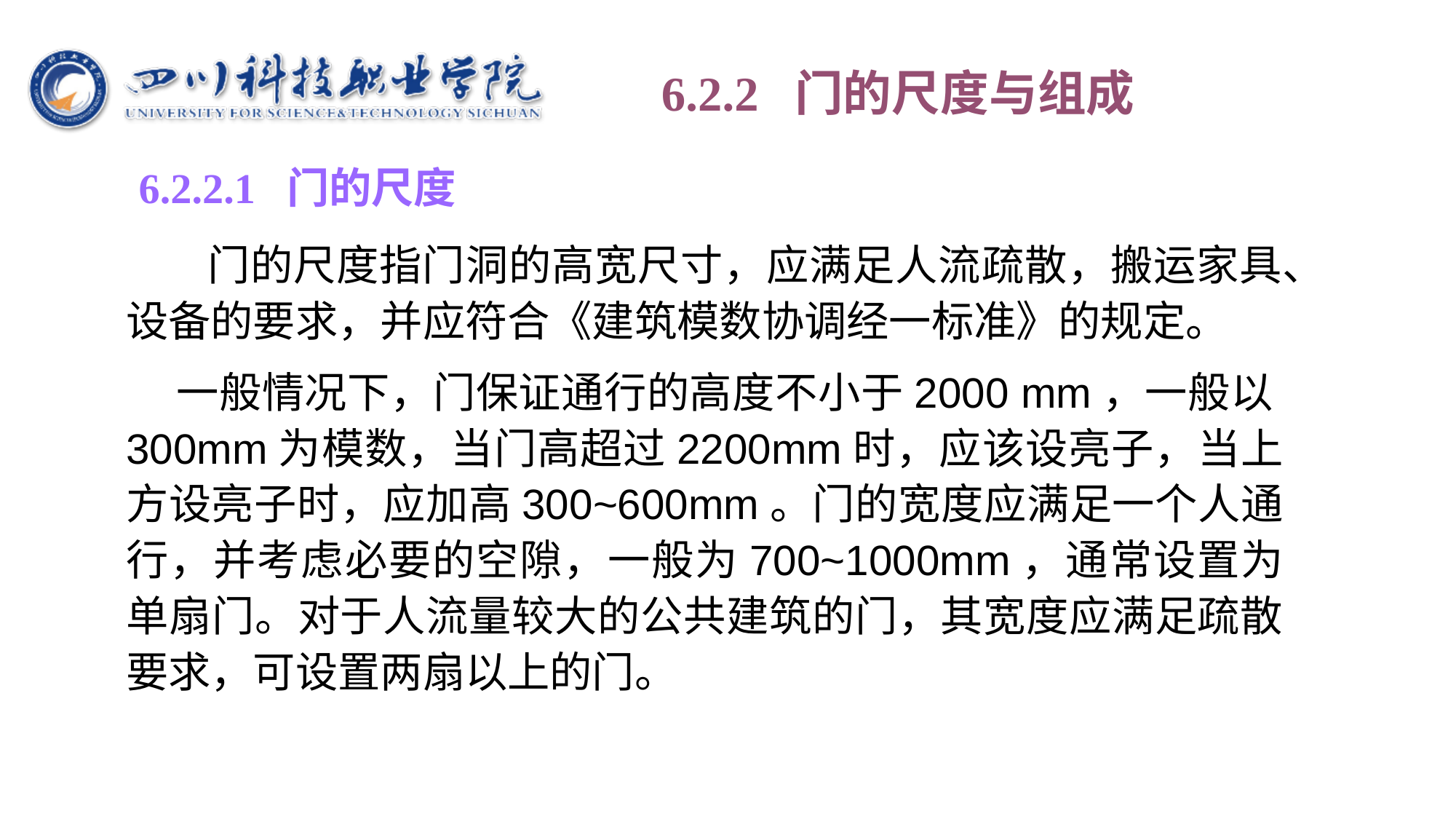

# 6.2.2  门的尺度与组成
6.2.2.1  门的尺度
       门的尺度指门洞的高宽尺寸，应满足人流疏散，搬运家具、设备的要求，并应符合《建筑模数协调经一标准》的规定。
    一般情况下，门保证通行的高度不小于2000 mm，一般以300mm为模数，当门高超过2200mm时，应该设亮子，当上方设亮子时，应加高300~600mm。门的宽度应满足一个人通行，并考虑必要的空隙，一般为700~1000mm，通常设置为单扇门。对于人流量较大的公共建筑的门，其宽度应满足疏散要求，可设置两扇以上的门。